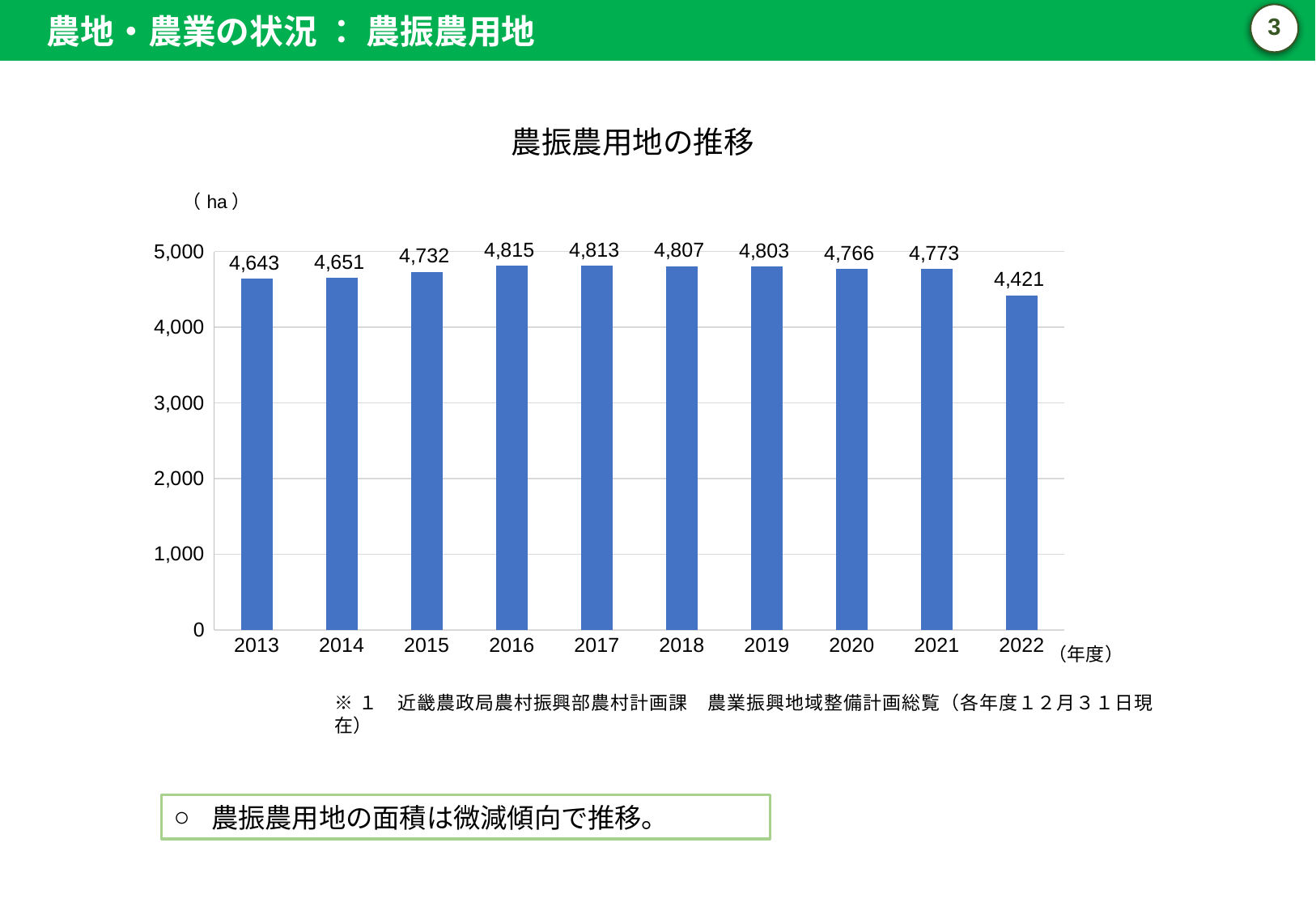

農地・農業の状況 ： 農振農用地
3
農振農用地の推移

### Chart: （ha）

| Category | （ha） |
|---|---|
| 2013 | 4643.0 |
| 2014 | 4651.0 |
| 2015 | 4732.0 |
| 2016 | 4815.0 |
| 2017 | 4813.0 |
| 2018 | 4807.0 |
| 2019 | 4803.0 |
| 2020 | 4766.0 |
| 2021 | 4773.0 |
| 2022 | 4421.0 |
※１　近畿農政局農村振興部農村計画課　農業振興地域整備計画総覧（各年度１２月３１日現在）
農振農用地の面積は微減傾向で推移。